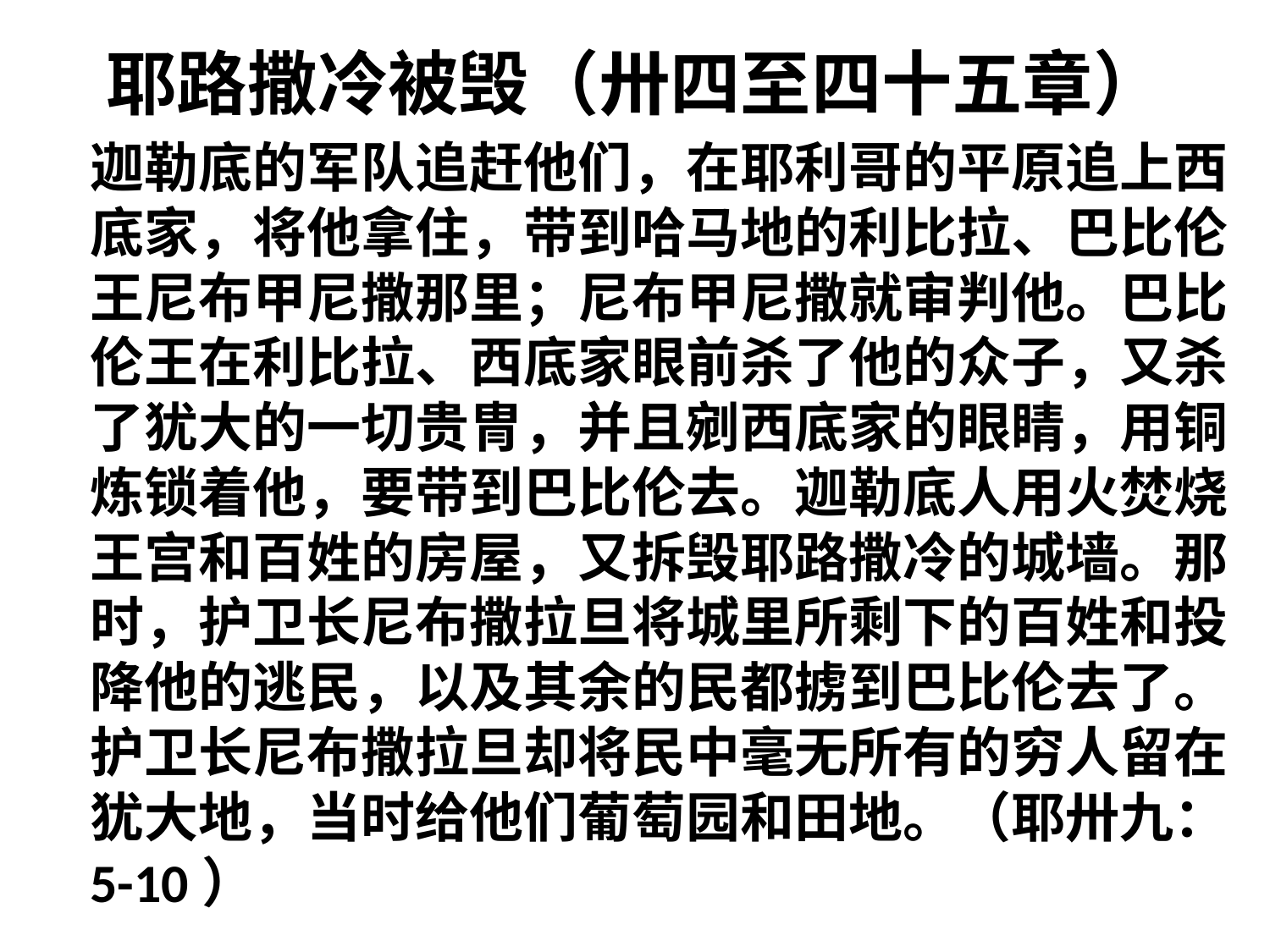

# 耶路撒冷被毁（卅四至四十五章）
	迦勒底的军队追赶他们，在耶利哥的平原追上西底家，将他拿住，带到哈马地的利比拉、巴比伦王尼布甲尼撒那里；尼布甲尼撒就审判他。巴比伦王在利比拉、西底家眼前杀了他的众子，又杀了犹大的一切贵冑，并且剜西底家的眼睛，用铜炼锁着他，要带到巴比伦去。迦勒底人用火焚烧王宫和百姓的房屋，又拆毁耶路撒冷的城墙。那时，护卫长尼布撒拉旦将城里所剩下的百姓和投降他的逃民，以及其余的民都掳到巴比伦去了。护卫长尼布撒拉旦却将民中毫无所有的穷人留在犹大地，当时给他们葡萄园和田地。（耶卅九：5-10）